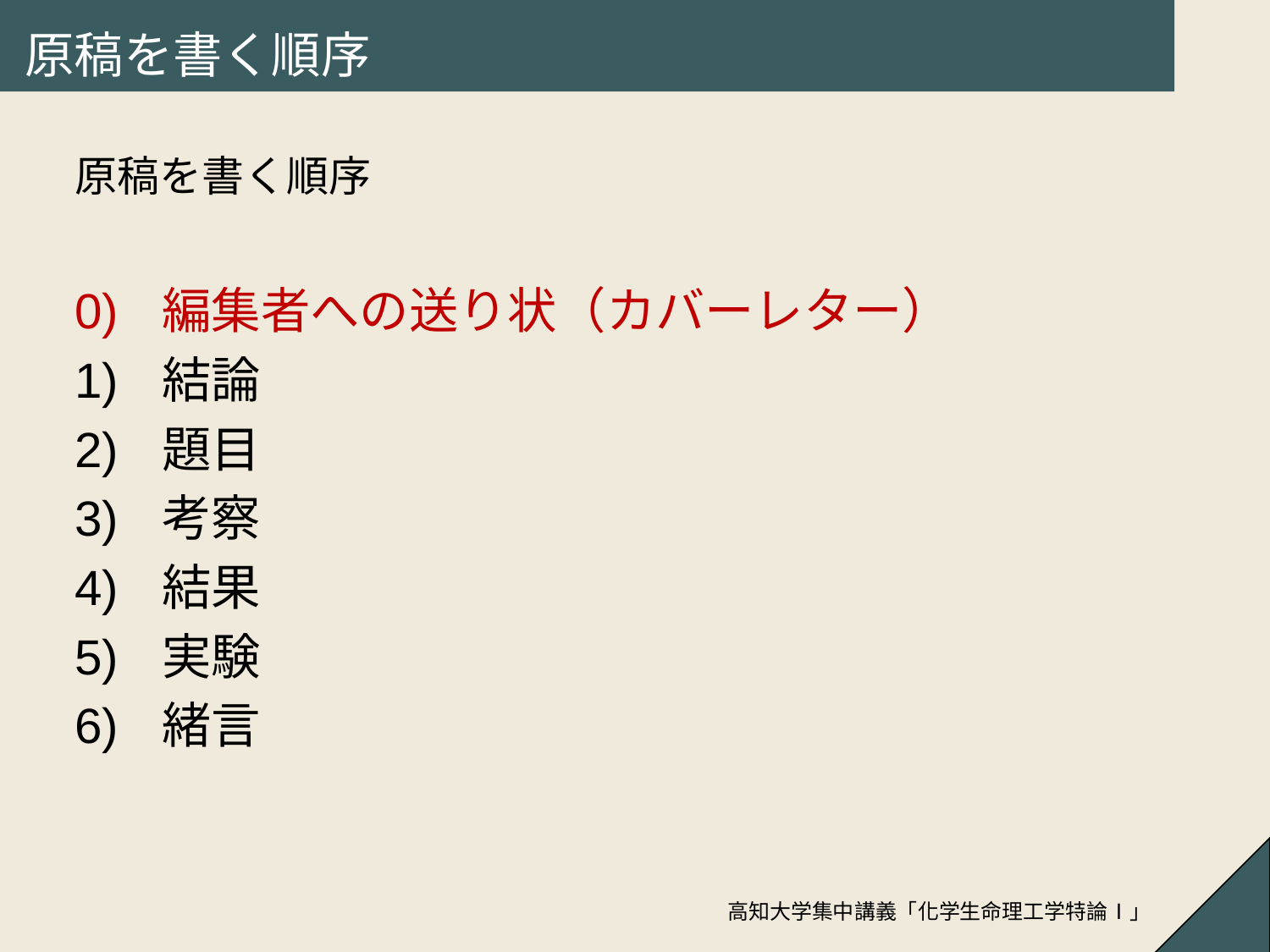

# 原稿を書く順序
原稿を書く順序

0)	編集者への送り状（カバーレター）
1)	結論
2)	題目
3)	考察
4)	結果
5)	実験
6)	緒言